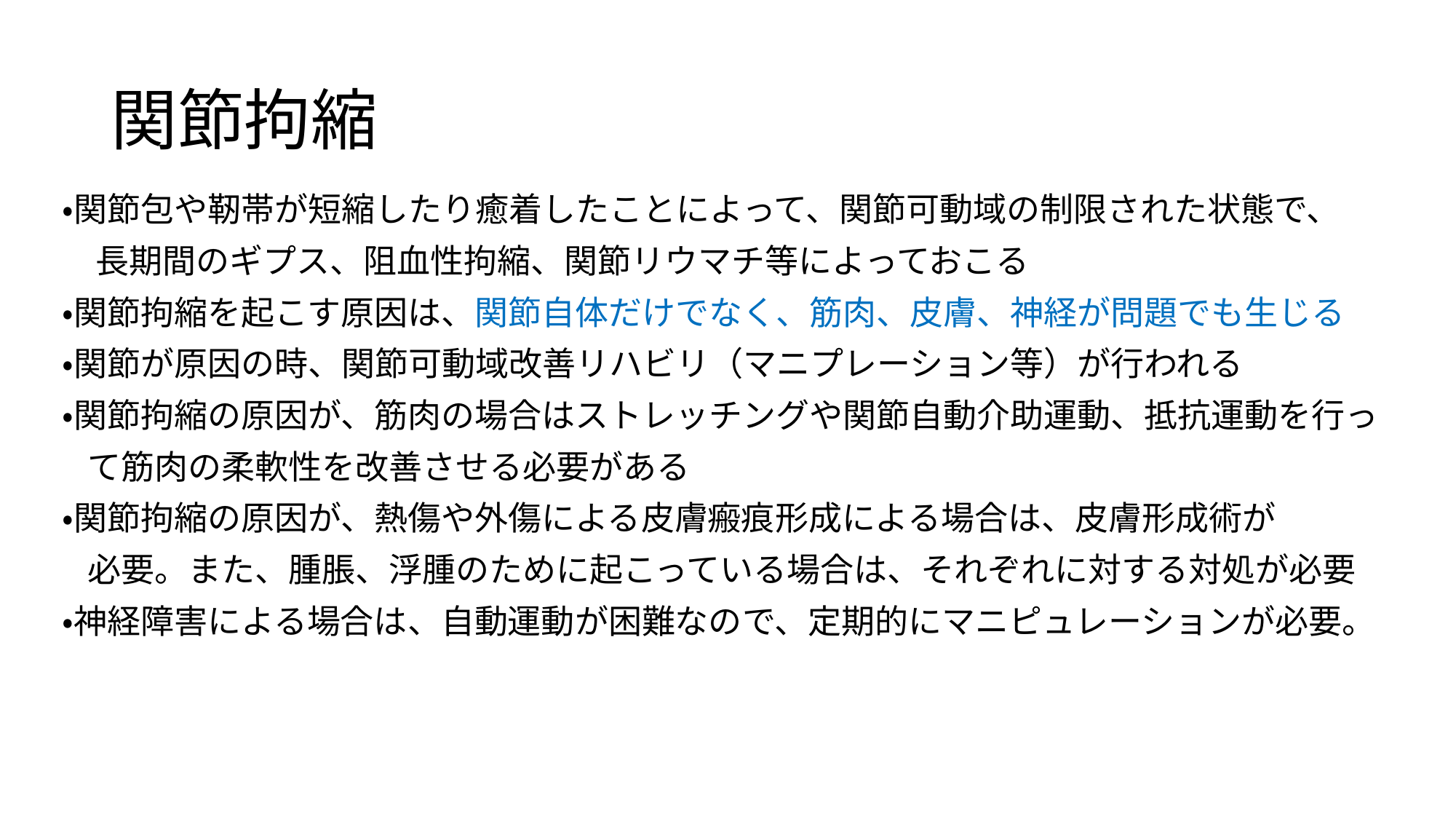

# 関節拘縮
・関節包や靭帯が短縮したり癒着したことによって、関節可動域の制限された状態で、
　長期間のギプス、阻血性拘縮、関節リウマチ等によっておこる
・関節拘縮を起こす原因は、関節自体だけでなく、筋肉、皮膚、神経が問題でも生じる
・関節が原因の時、関節可動域改善リハビリ（マニプレーション等）が行われる
・関節拘縮の原因が、筋肉の場合はストレッチングや関節自動介助運動、抵抗運動を行って筋肉の柔軟性を改善させる必要がある
・関節拘縮の原因が、熱傷や外傷による皮膚瘢痕形成による場合は、皮膚形成術が
必要。また、腫脹、浮腫のために起こっている場合は、それぞれに対する対処が必要
・神経障害による場合は、自動運動が困難なので、定期的にマニピュレーションが必要。